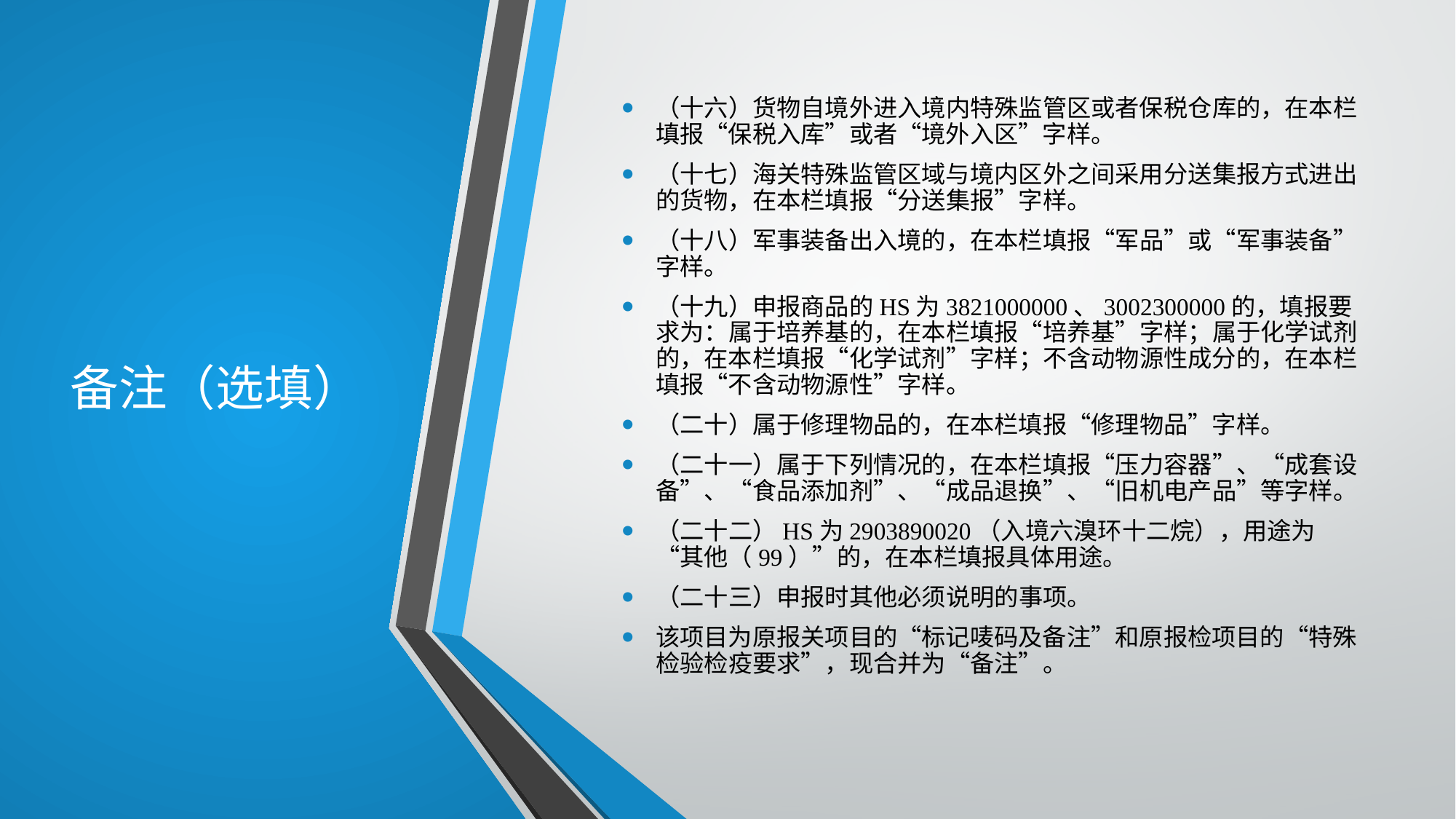

# 备注（选填）
（十六）货物自境外进入境内特殊监管区或者保税仓库的，在本栏填报“保税入库”或者“境外入区”字样。
（十七）海关特殊监管区域与境内区外之间采用分送集报方式进出的货物，在本栏填报“分送集报”字样。
（十八）军事装备出入境的，在本栏填报“军品”或“军事装备”字样。
（十九）申报商品的HS为3821000000、3002300000的，填报要求为：属于培养基的，在本栏填报“培养基”字样；属于化学试剂的，在本栏填报“化学试剂”字样；不含动物源性成分的，在本栏填报“不含动物源性”字样。
（二十）属于修理物品的，在本栏填报“修理物品”字样。
（二十一）属于下列情况的，在本栏填报“压力容器”、“成套设备”、“食品添加剂”、“成品退换”、“旧机电产品”等字样。
（二十二）HS为2903890020（入境六溴环十二烷），用途为“其他（99）”的，在本栏填报具体用途。
（二十三）申报时其他必须说明的事项。
该项目为原报关项目的“标记唛码及备注”和原报检项目的“特殊检验检疫要求”，现合并为“备注”。